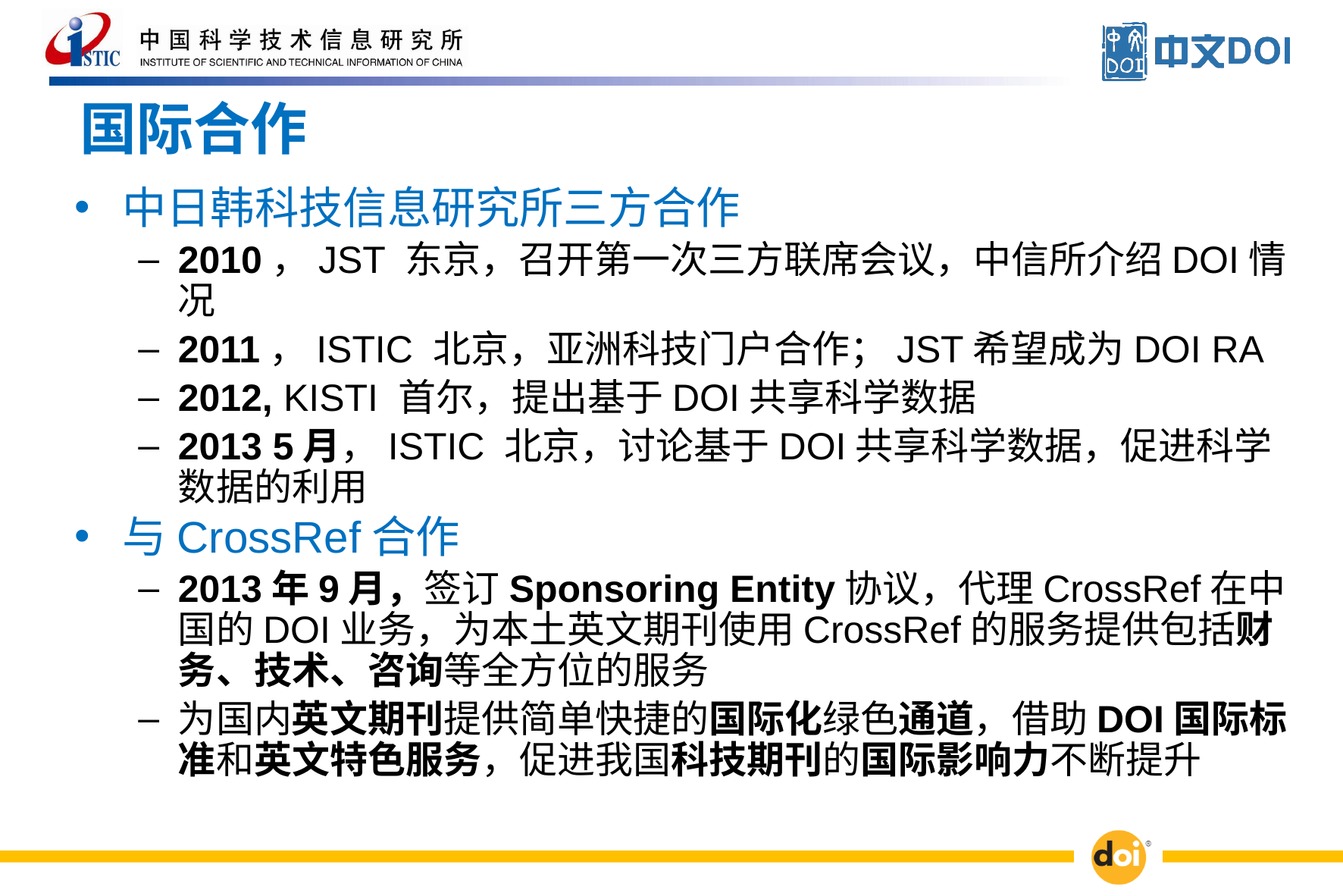

# 国际合作
中日韩科技信息研究所三方合作
2010，JST 东京，召开第一次三方联席会议，中信所介绍DOI情况
2011，ISTIC 北京，亚洲科技门户合作；JST希望成为DOI RA
2012, KISTI 首尔，提出基于DOI共享科学数据
2013 5月，ISTIC 北京，讨论基于DOI共享科学数据，促进科学数据的利用
与CrossRef合作
2013年9月，签订Sponsoring Entity协议，代理CrossRef在中国的DOI业务，为本土英文期刊使用CrossRef的服务提供包括财务、技术、咨询等全方位的服务
为国内英文期刊提供简单快捷的国际化绿色通道，借助DOI国际标准和英文特色服务，促进我国科技期刊的国际影响力不断提升